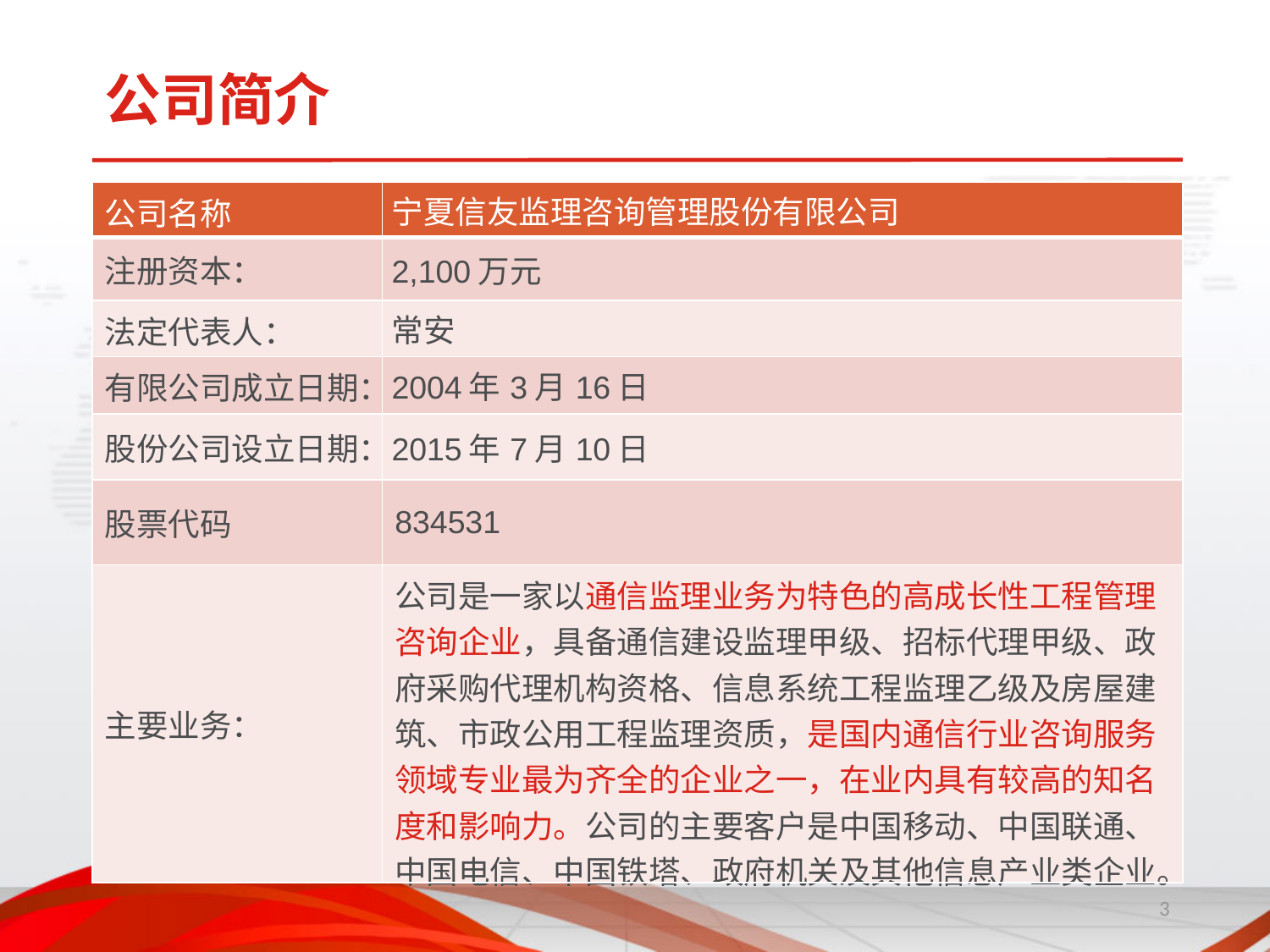

公司简介
| 公司名称 | 宁夏信友监理咨询管理股份有限公司 |
| --- | --- |
| 注册资本： | 2,100万元 |
| 法定代表人： | 常安 |
| 有限公司成立日期： | 2004年3月16日 |
| 股份公司设立日期： | 2015年7月10日 |
| 股票代码 | 834531 |
| 主要业务： | 公司是一家以通信监理业务为特色的高成长性工程管理咨询企业，具备通信建设监理甲级、招标代理甲级、政府采购代理机构资格、信息系统工程监理乙级及房屋建筑、市政公用工程监理资质，是国内通信行业咨询服务领域专业最为齐全的企业之一，在业内具有较高的知名度和影响力。公司的主要客户是中国移动、中国联通、中国电信、中国铁塔、政府机关及其他信息产业类企业。 |
3